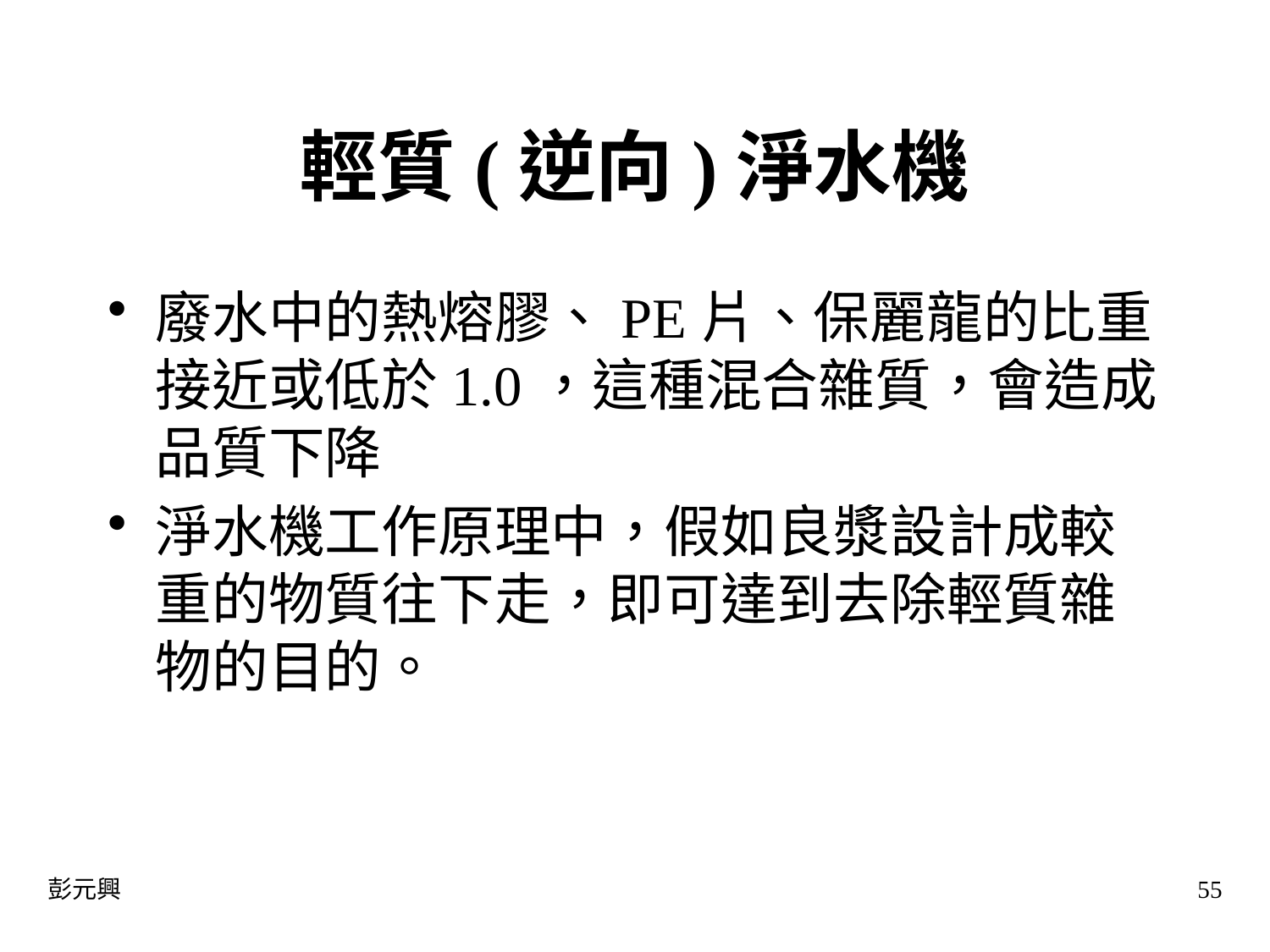

# 輕質(逆向)淨水機
廢水中的熱熔膠、PE片、保麗龍的比重接近或低於1.0，這種混合雜質，會造成品質下降
淨水機工作原理中，假如良漿設計成較重的物質往下走，即可達到去除輕質雜物的目的。
彭元興
55